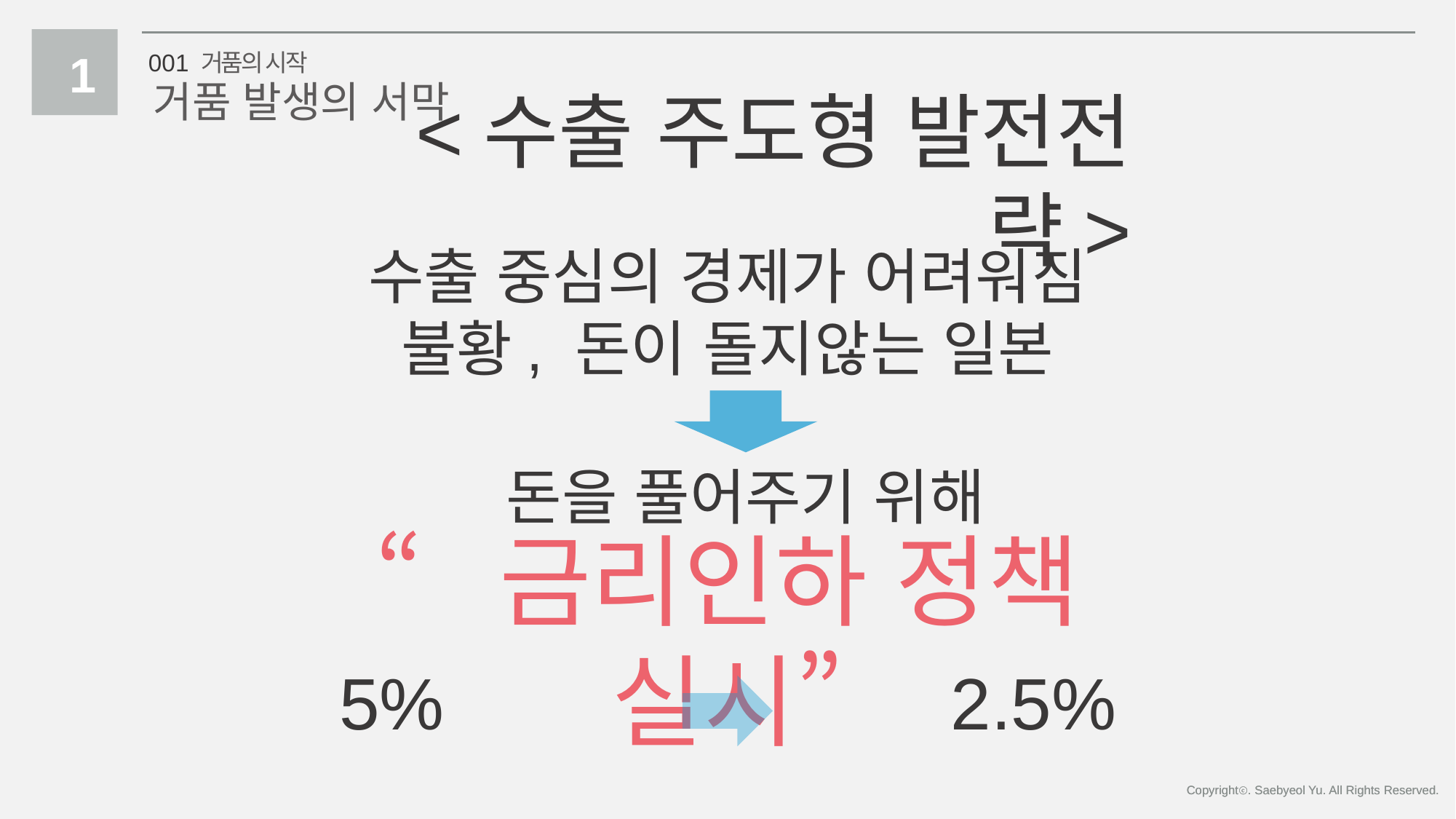

1
001 거품의 시작
거품 발생의 서막
<수출 주도형 발전전략>
수출 중심의 경제가 어려워짐
불황, 돈이 돌지않는 일본

돈을 풀어주기 위해
“금리인하 정책 실시”
2.5%
5%

Copyrightⓒ. Saebyeol Yu. All Rights Reserved.